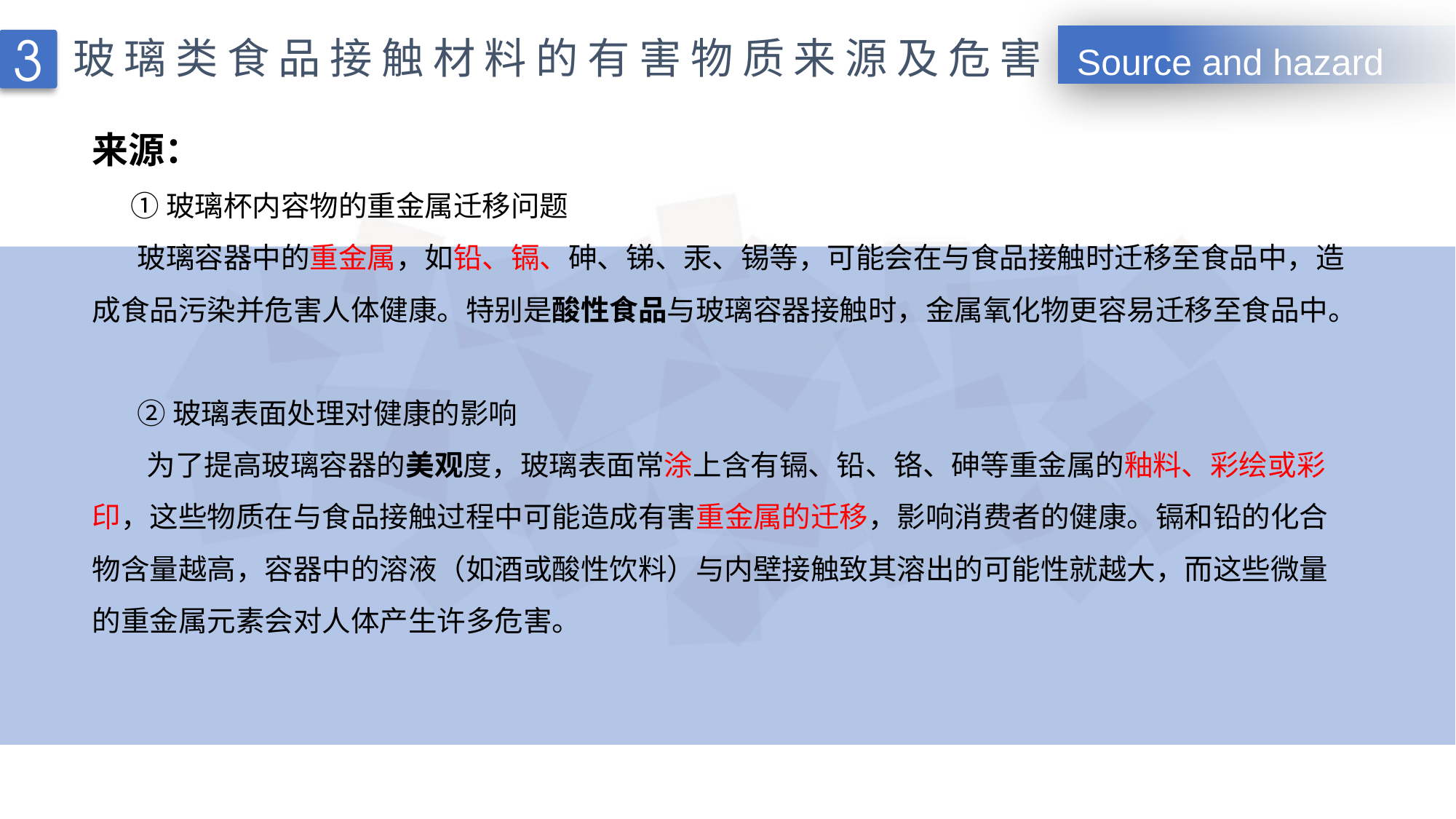

玻璃类食品接触材料的有害物质来源及危害
3
Source and hazard
来源：
      ①玻璃杯内容物的重金属迁移问题
      玻璃容器中的重金属，如铅、镉、砷、锑、汞、锡等，可能会在与食品接触时迁移至食品中，造成食品污染并危害人体健康。特别是酸性食品与玻璃容器接触时，金属氧化物更容易迁移至食品中。

       ②玻璃表面处理对健康的影响
为了提高玻璃容器的美观度，玻璃表面常涂上含有镉、铅、铬、砷等重金属的釉料、彩绘或彩印，这些物质在与食品接触过程中可能造成有害重金属的迁移，影响消费者的健康。镉和铅的化合物含量越高，容器中的溶液（如酒或酸性饮料）与内壁接触致其溶出的可能性就越大，而这些微量的重金属元素会对人体产生许多危害。